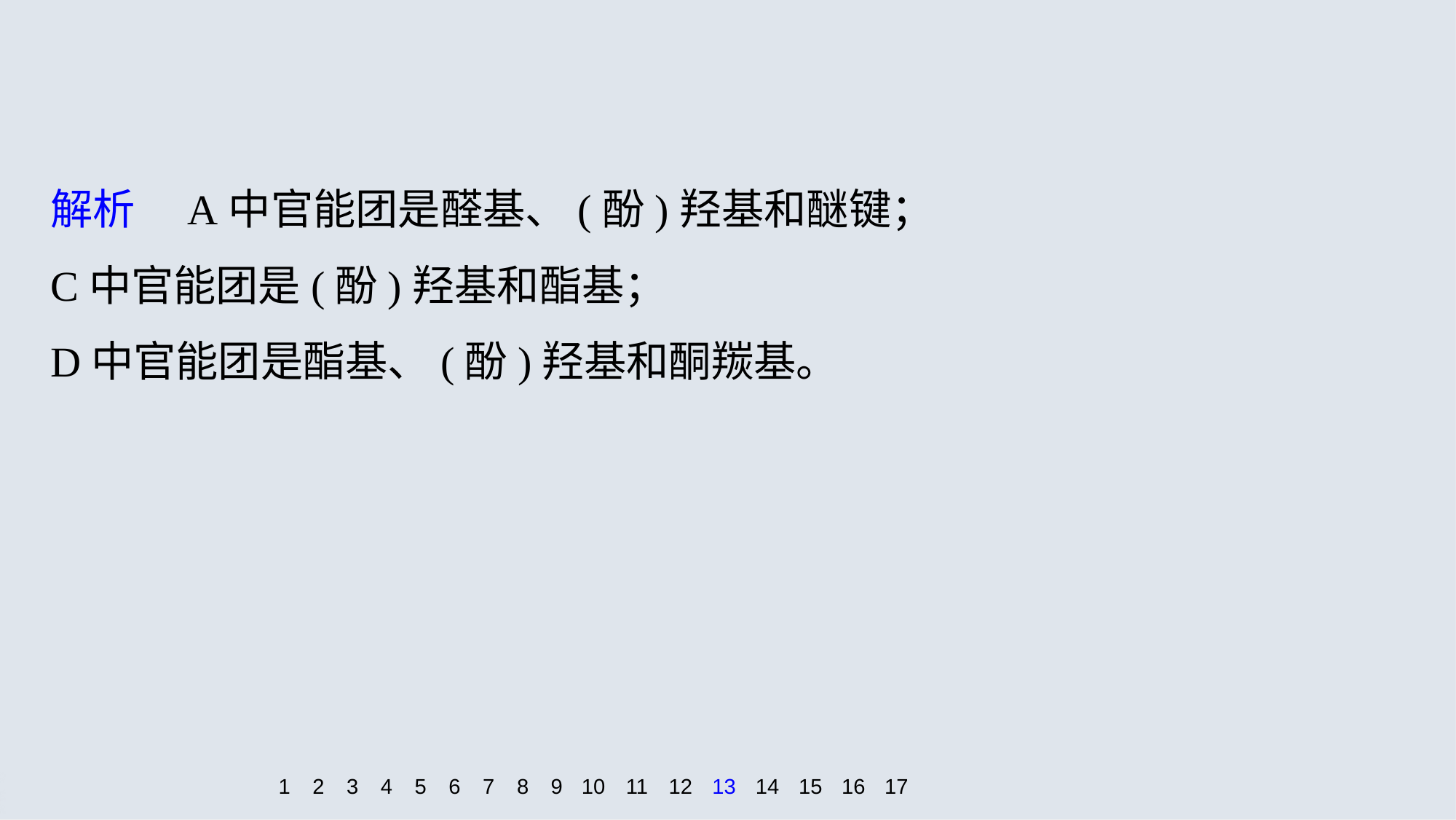

解析　A中官能团是醛基、(酚)羟基和醚键；
C中官能团是(酚)羟基和酯基；
D中官能团是酯基、(酚)羟基和酮羰基。
1
2
3
4
5
6
7
8
9
10
11
12
13
14
15
16
17